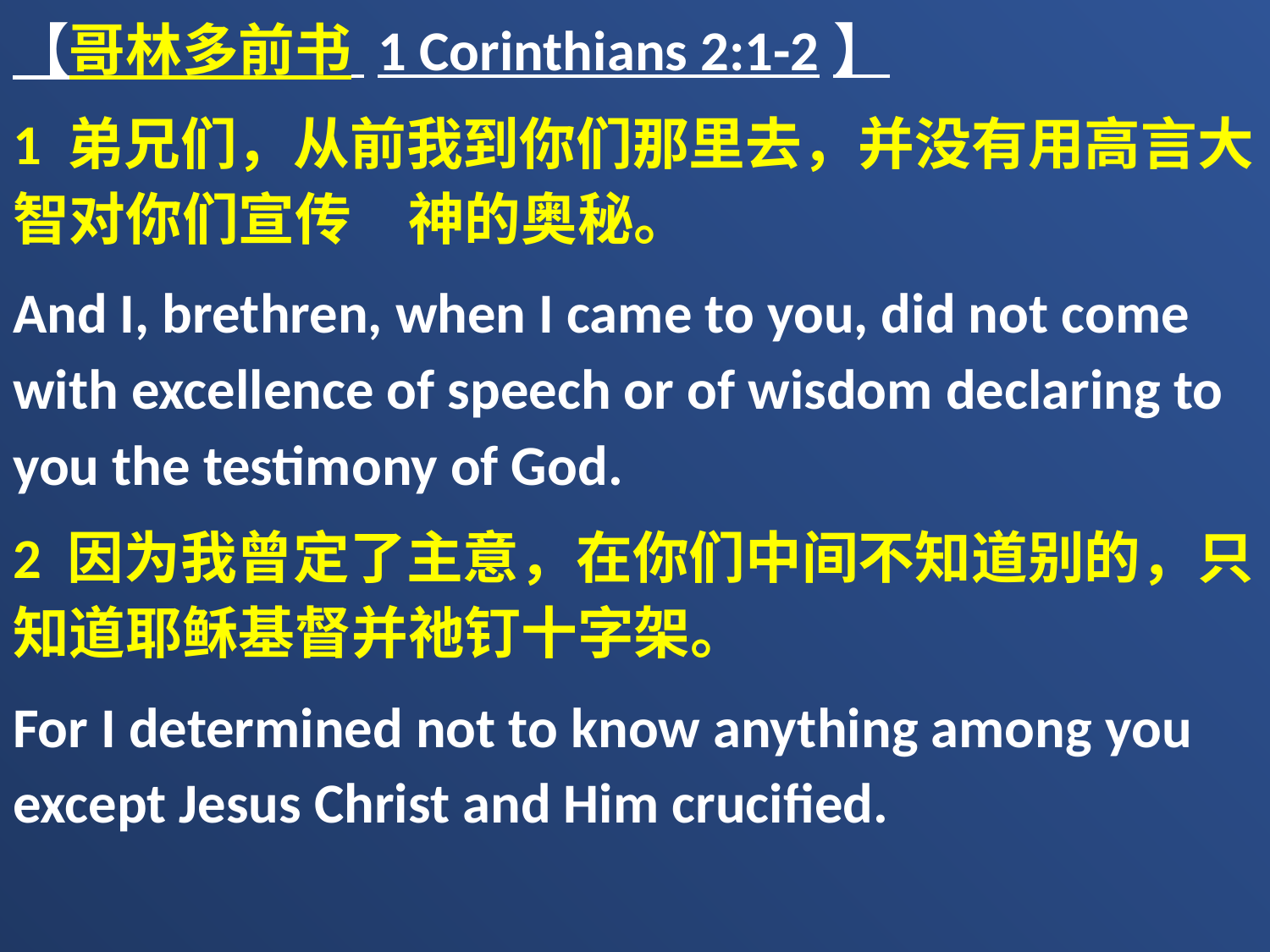

【哥林多前书 1 Corinthians 2:1-2】
1 弟兄们，从前我到你们那里去，并没有用高言大智对你们宣传　神的奥秘。
And I, brethren, when I came to you, did not come with excellence of speech or of wisdom declaring to you the testimony of God.
2 因为我曾定了主意，在你们中间不知道别的，只知道耶稣基督并祂钉十字架。
For I determined not to know anything among you except Jesus Christ and Him crucified.